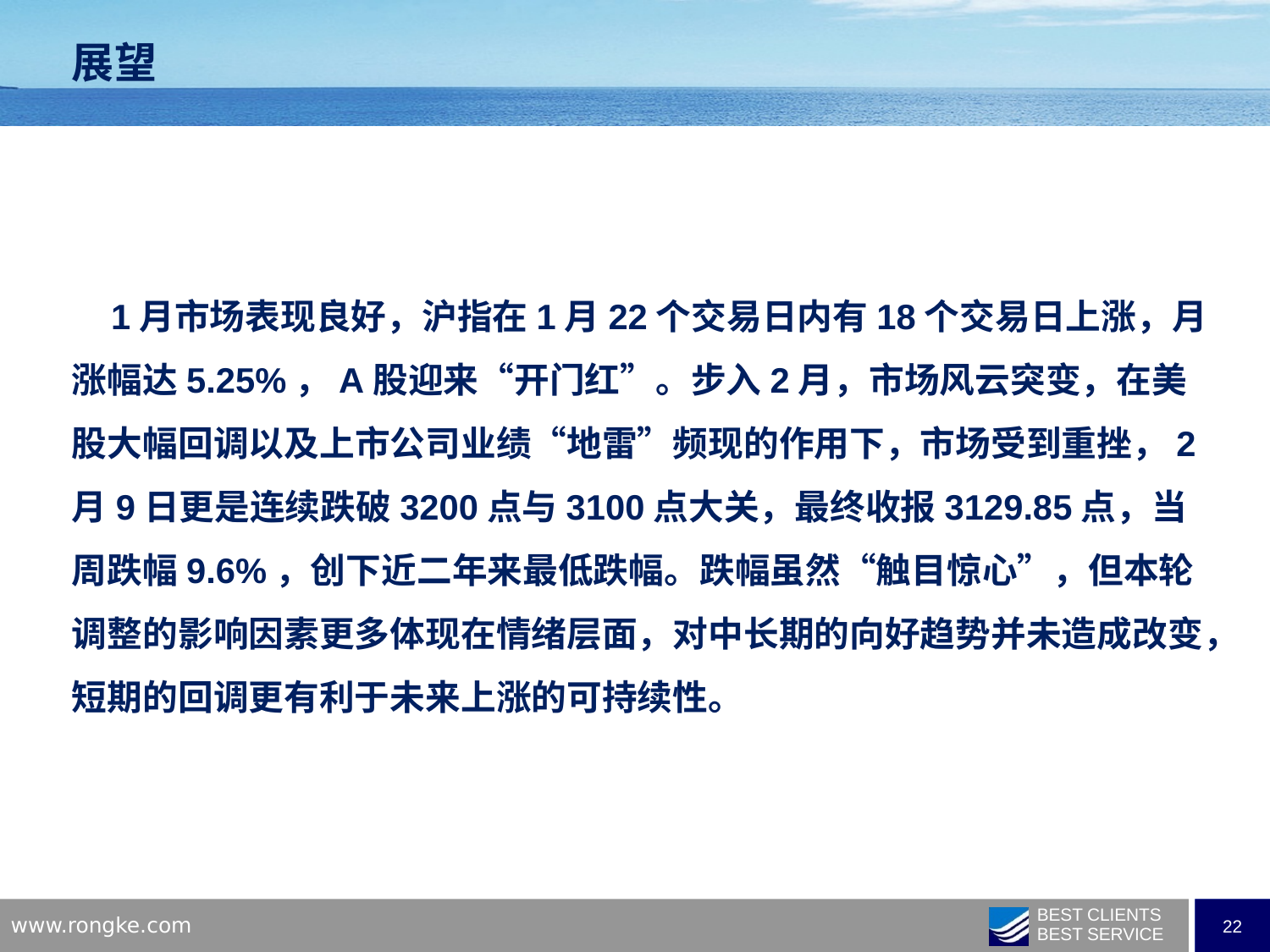

展望

    1月市场表现良好，沪指在1月22个交易日内有18个交易日上涨，月涨幅达5.25%，A股迎来“开门红”。步入2月，市场风云突变，在美股大幅回调以及上市公司业绩“地雷”频现的作用下，市场受到重挫，2月9日更是连续跌破3200点与3100点大关，最终收报3129.85点，当周跌幅9.6%，创下近二年来最低跌幅。跌幅虽然“触目惊心”，但本轮调整的影响因素更多体现在情绪层面，对中长期的向好趋势并未造成改变，短期的回调更有利于未来上涨的可持续性。